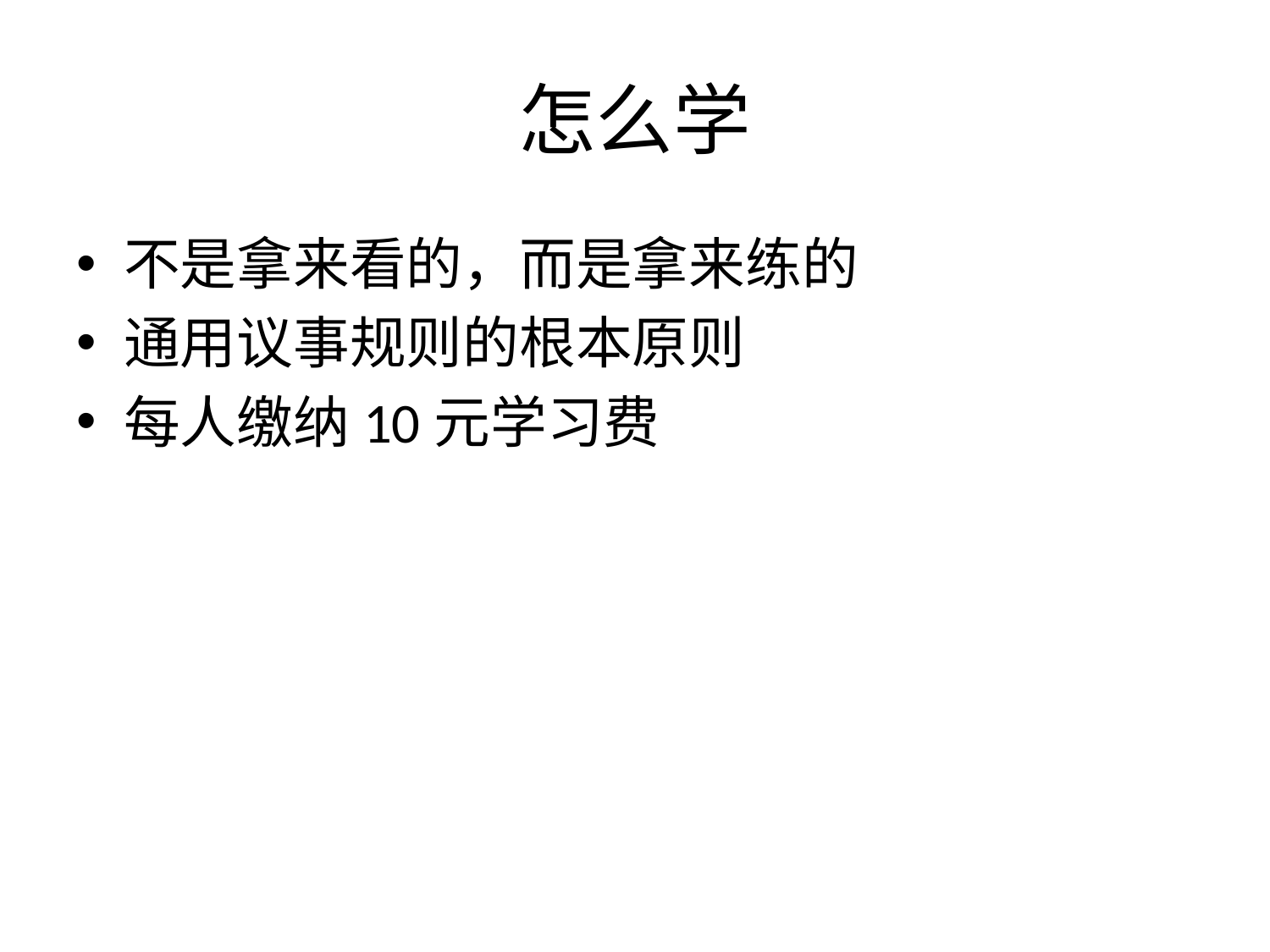

# 怎么学
不是拿来看的，而是拿来练的
通用议事规则的根本原则
每人缴纳10元学习费